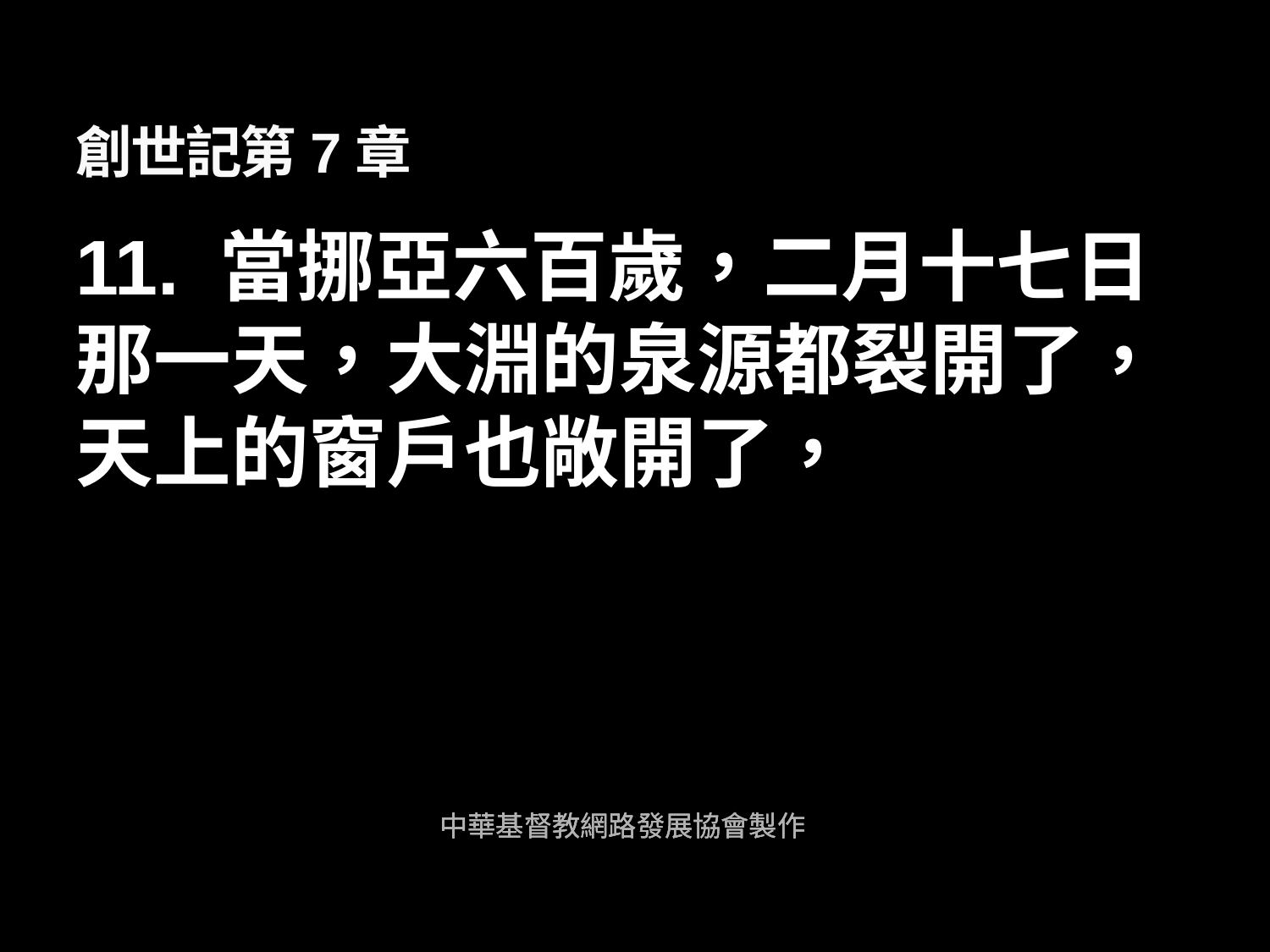

# 創世記第7章
11. 當挪亞六百歲，二月十七日那一天，大淵的泉源都裂開了，天上的窗戶也敞開了，